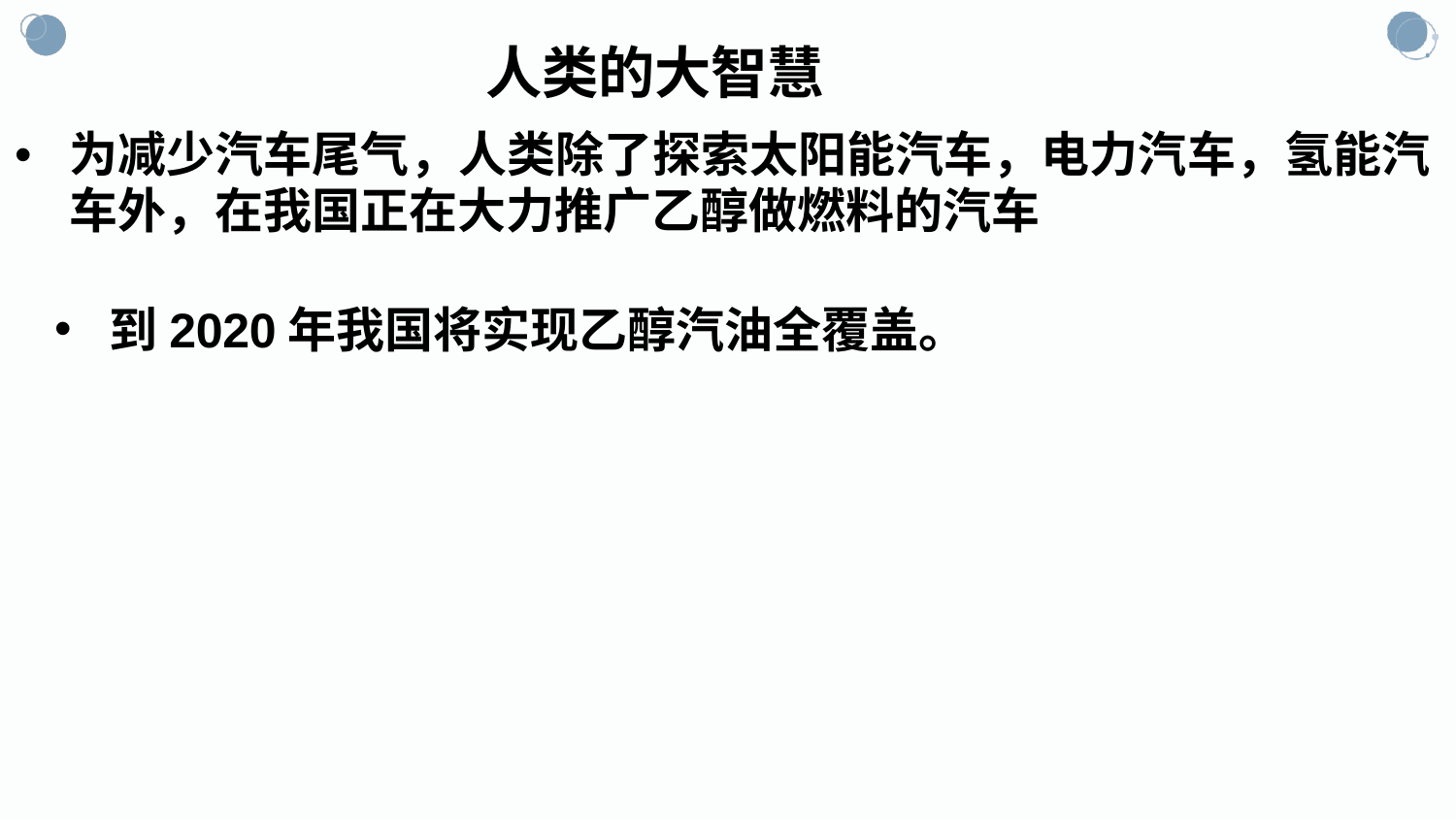

# 人类的大智慧
为减少汽车尾气，人类除了探索太阳能汽车，电力汽车，氢能汽车外，在我国正在大力推广乙醇做燃料的汽车

到2020年我国将实现乙醇汽油全覆盖。